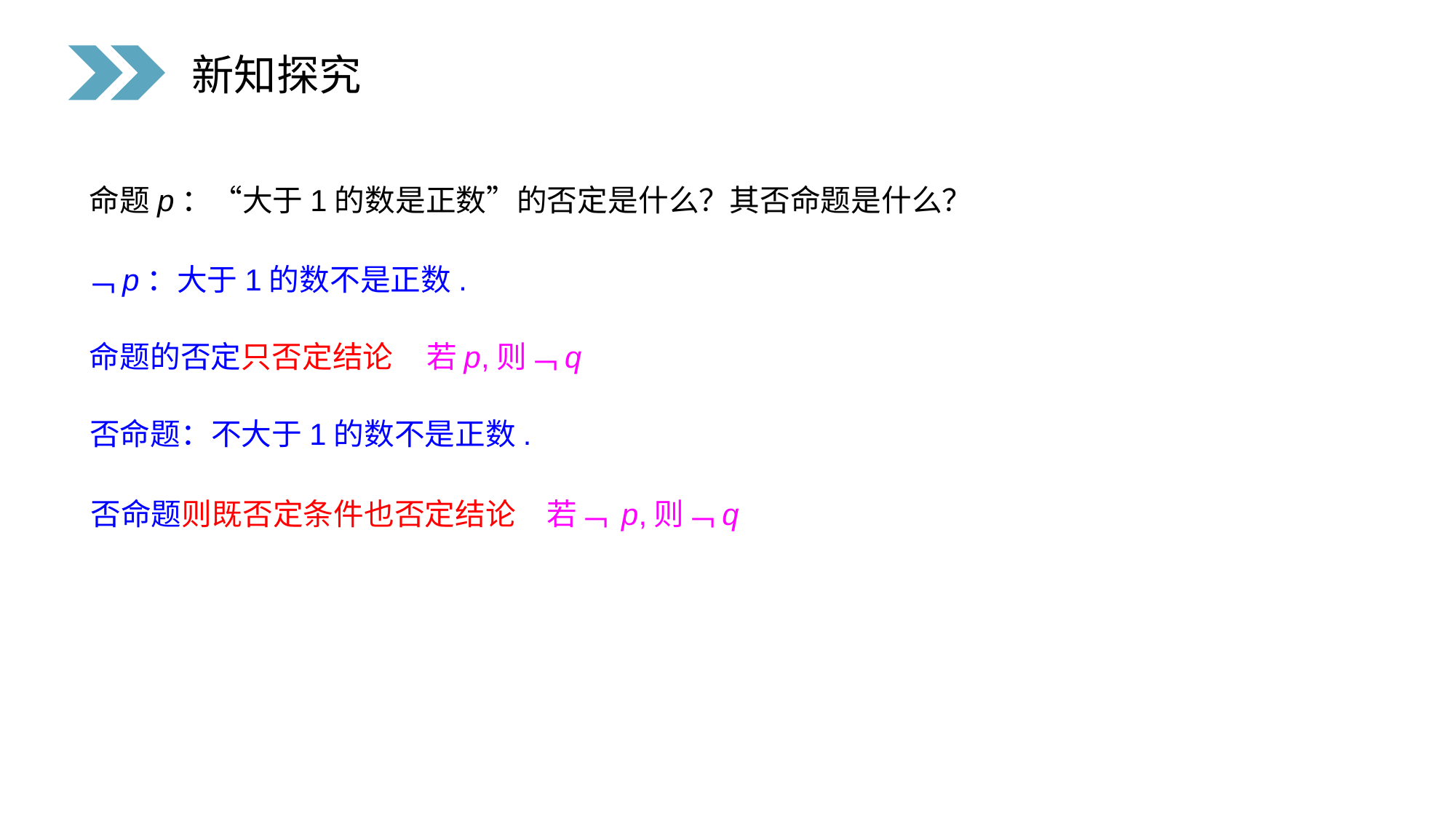

新知探究
命题p：“大于1的数是正数”的否定是什么？其否命题是什么？
﹁p：大于1的数不是正数.
命题的否定只否定结论
若p,则﹁q
否命题：不大于1的数不是正数.
否命题则既否定条件也否定结论
若﹁ p,则﹁q